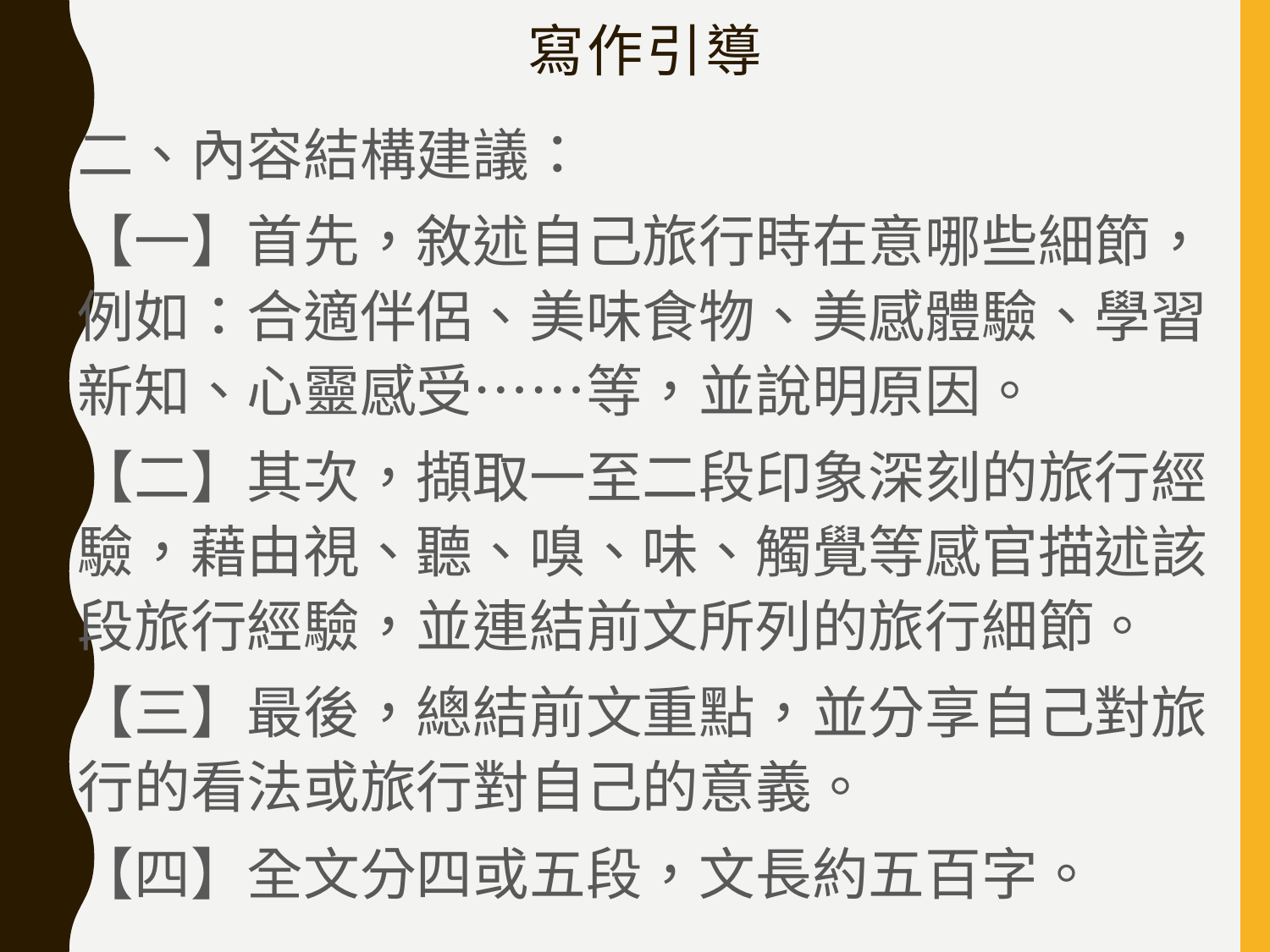

# 寫作引導
二、內容結構建議：
【一】首先，敘述自己旅行時在意哪些細節，例如：合適伴侶、美味食物、美感體驗、學習新知、心靈感受……等，並說明原因。
【二】其次，擷取一至二段印象深刻的旅行經驗，藉由視、聽、嗅、味、觸覺等感官描述該段旅行經驗，並連結前文所列的旅行細節。
【三】最後，總結前文重點，並分享自己對旅行的看法或旅行對自己的意義。
【四】全文分四或五段，文長約五百字。